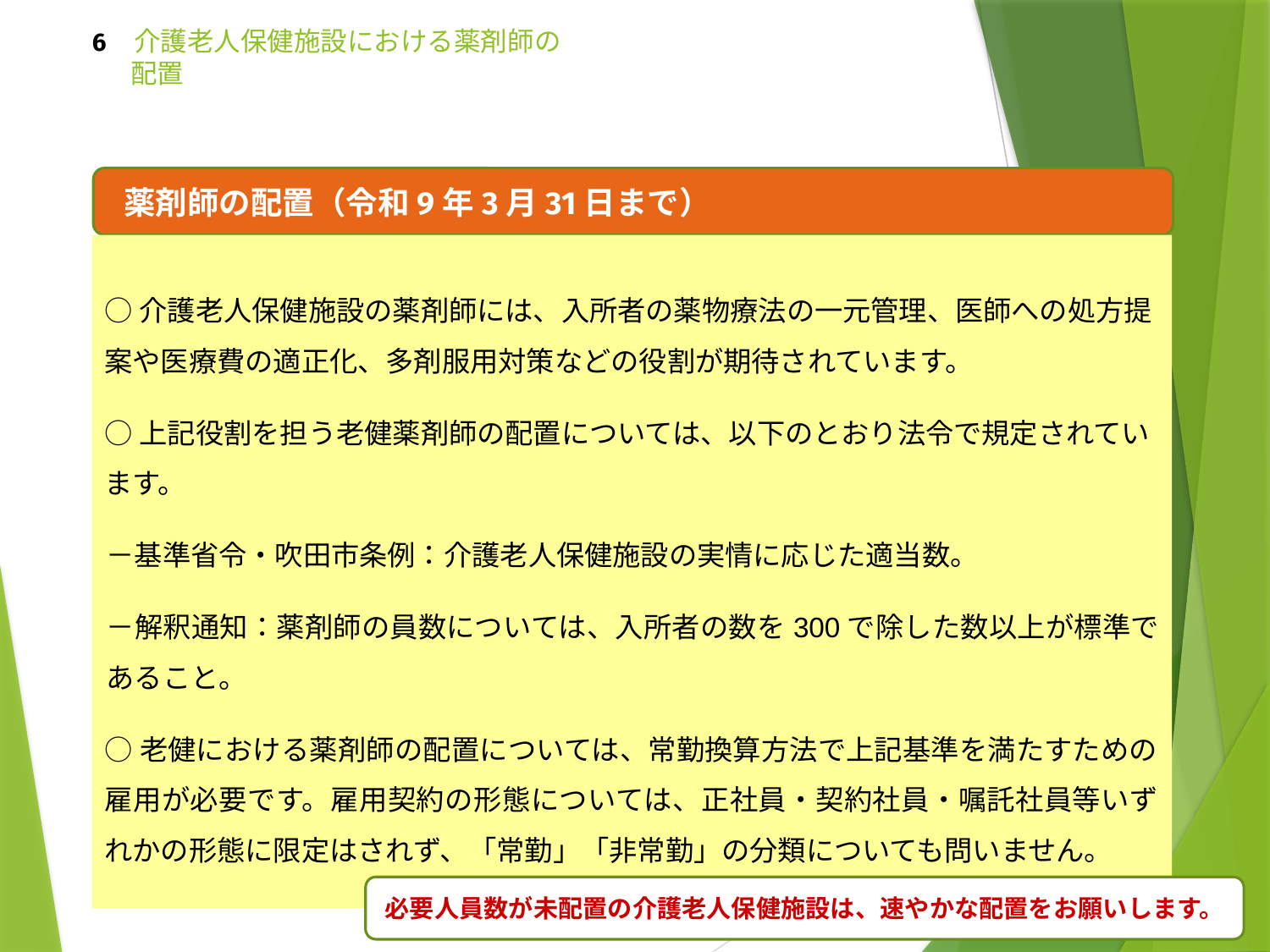

# 6　介護老人保健施設における薬剤師の 　  配置
 薬剤師の配置（令和9年3月31日まで）
○介護老人保健施設の薬剤師には、入所者の薬物療法の一元管理、医師への処方提案や医療費の適正化、多剤服用対策などの役割が期待されています。
○上記役割を担う老健薬剤師の配置については、以下のとおり法令で規定されています。
－基準省令・吹田市条例：介護老人保健施設の実情に応じた適当数。
－解釈通知：薬剤師の員数については、入所者の数を300で除した数以上が標準であること。
○老健における薬剤師の配置については、常勤換算方法で上記基準を満たすための雇用が必要です。雇用契約の形態については、正社員・契約社員・嘱託社員等いずれかの形態に限定はされず、「常勤」「非常勤」の分類についても問いません。
24
必要人員数が未配置の介護老人保健施設は、速やかな配置をお願いします。